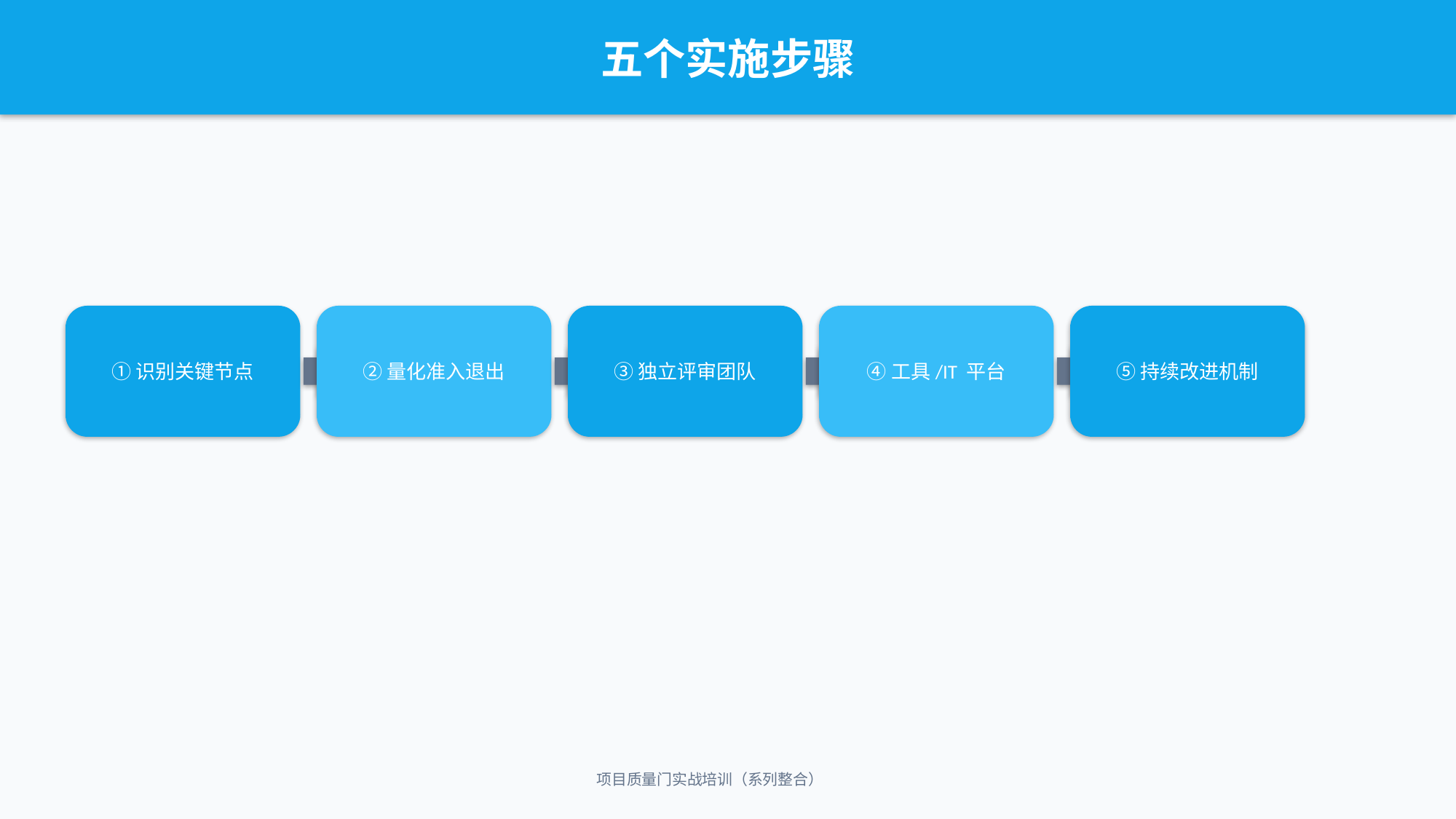

五个实施步骤
①识别关键节点
②量化准入退出
③独立评审团队
④工具/IT 平台
⑤持续改进机制

项目质量门实战培训（系列整合）